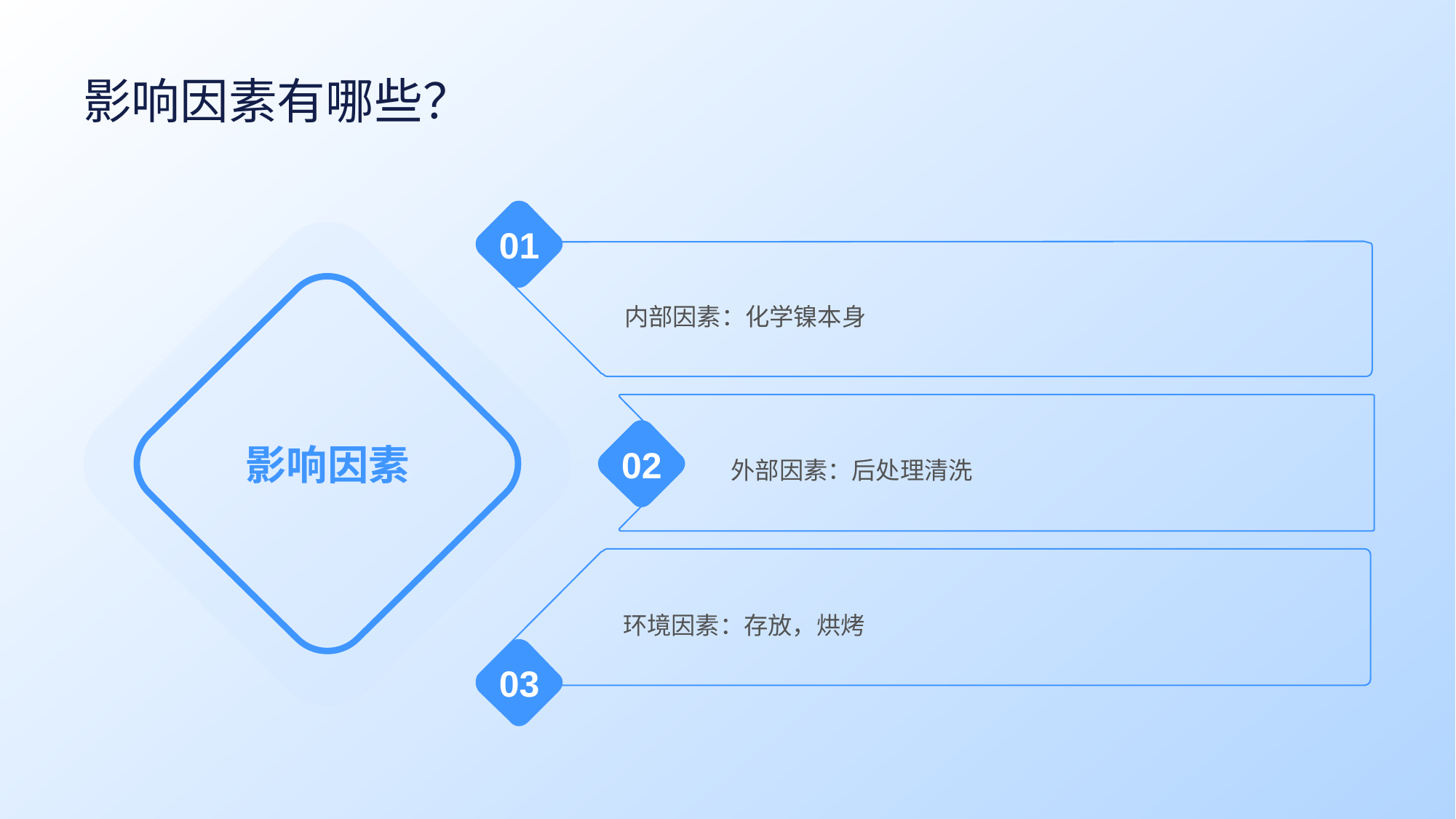

# 影响因素有哪些？
01

内部因素：化学镍本身
影响因素
外部因素：后处理清洗
02
环境因素：存放，烘烤
03